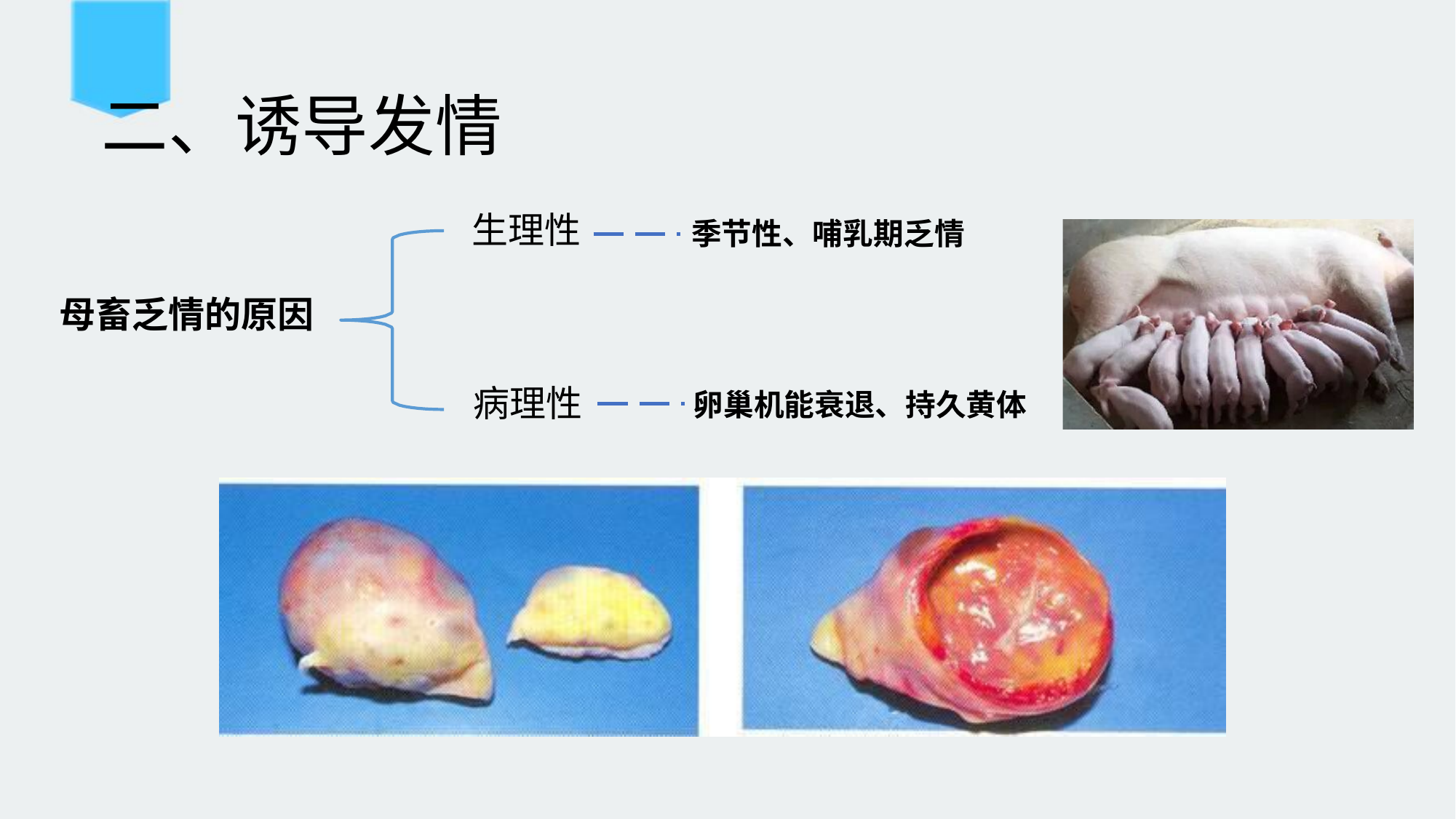

# 二、诱导发情
生理性
母畜乏情的原因

病理性
季节性、哺乳期乏情

卵巢机能衰退、持久黄体